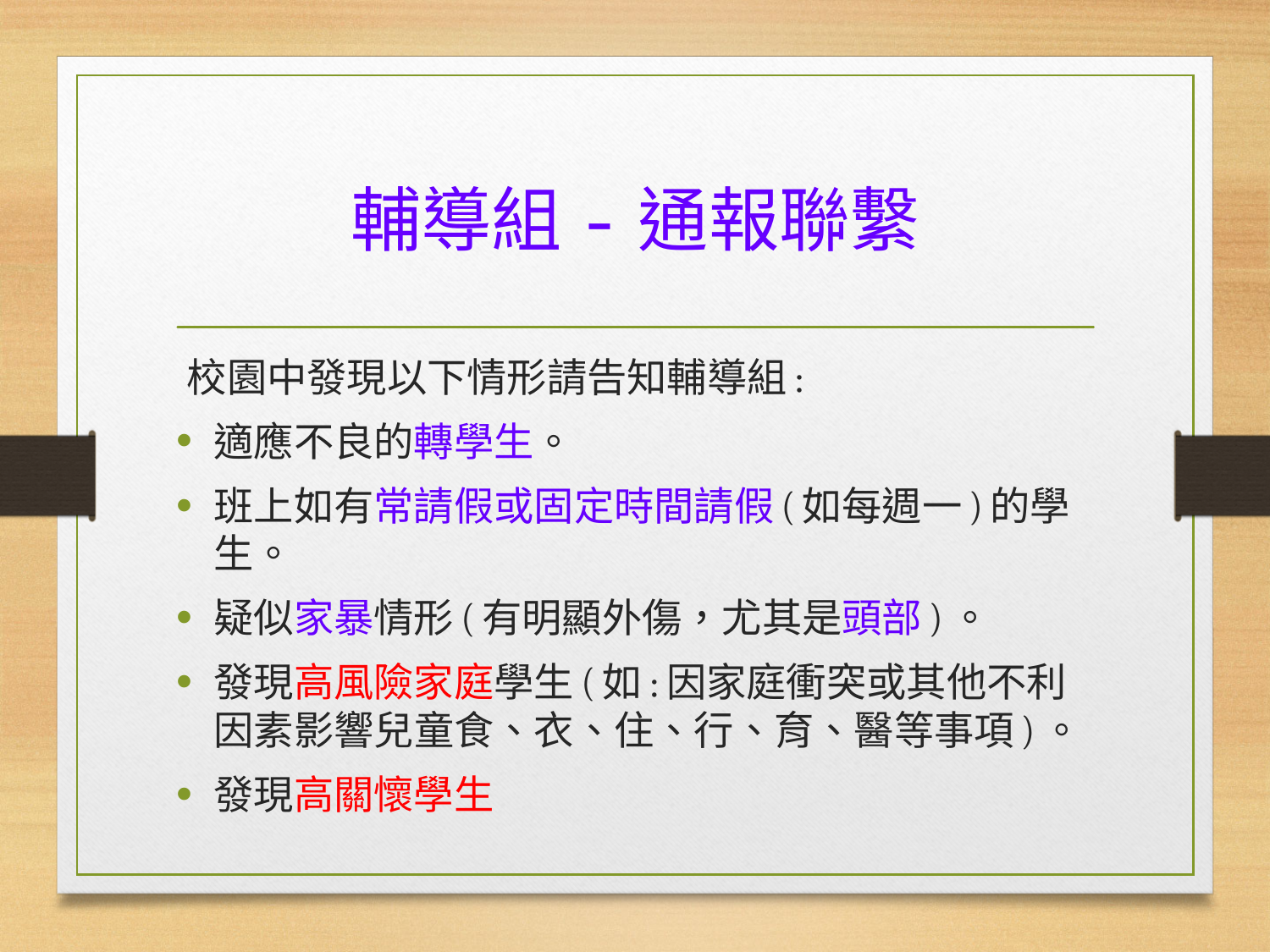

# 輔導組-通報聯繫
校園中發現以下情形請告知輔導組:
適應不良的轉學生。
班上如有常請假或固定時間請假(如每週一)的學生。
疑似家暴情形(有明顯外傷，尤其是頭部)。
發現高風險家庭學生(如:因家庭衝突或其他不利因素影響兒童食、衣、住、行、育、醫等事項)。
發現高關懷學生